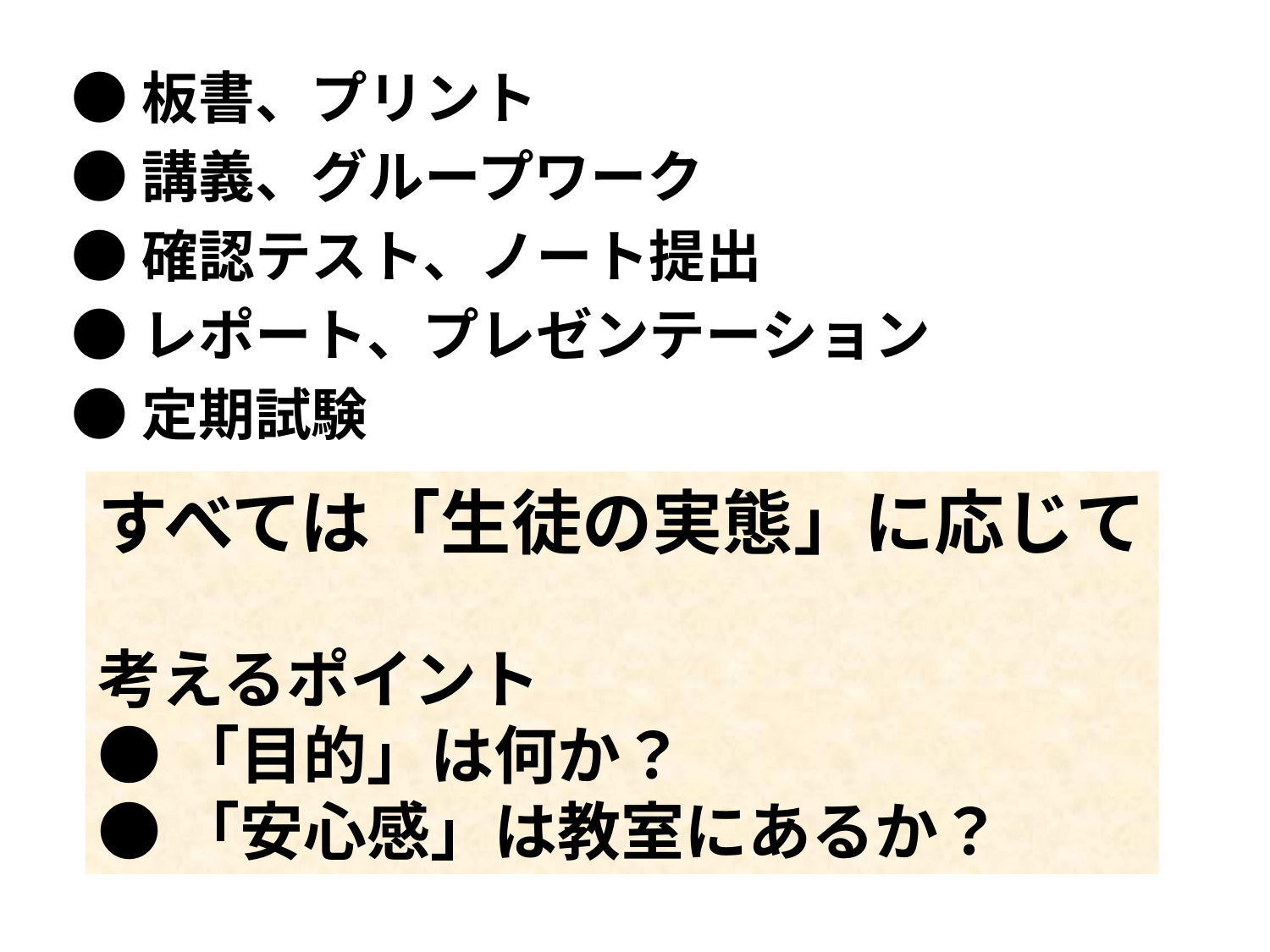

●板書、プリント
●講義、グループワーク
●確認テスト、ノート提出
●レポート、プレゼンテーション
●定期試験
すべては「生徒の実態」に応じて

考えるポイント
●「目的」は何か？
●「安心感」は教室にあるか？